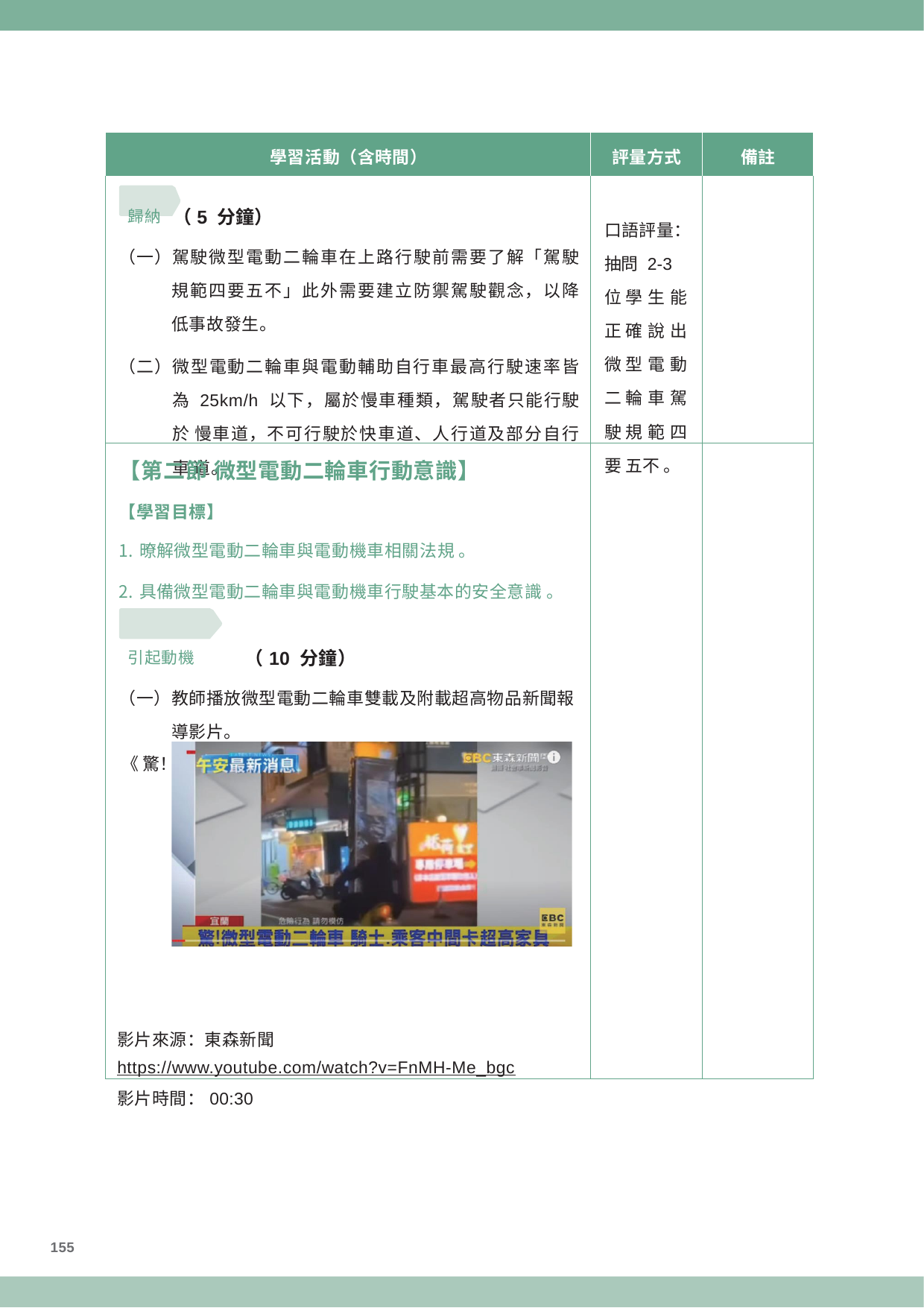

| 學習活動（含時間） | 評量方式 | 備註 |
| --- | --- | --- |
| 歸納 （5 分鐘） （一）駕駛微型電動二輪車在上路行駛前需要了解「駕駛 規範四要五不」此外需要建立防禦駕駛觀念，以降 低事故發生。 （二）微型電動二輪車與電動輔助自行車最高行駛速率皆 為 25km/h 以下，屬於慢車種類，駕駛者只能行駛於 慢車道，不可行駛於快車道、人行道及部分自行車 道。 | 口語評量： 抽問 2-3 位 學生能正 確說出微 型電動二 輪車駕駛 規範四要 五不 。 |  |
| 【第二節 微型電動二輪車行動意識】 【學習目標】 暸解微型電動二輪車與電動機車相關法規 。 具備微型電動二輪車與電動機車行駛基本的安全意識 。 引起動機 （10 分鐘） （一）教師播放微型電動二輪車雙載及附載超高物品新聞報 導影片。 《 驚！微型電動二輪車騎士、乘客中間卡超高家具 》 影片來源：東森新聞 https://www.youtube.com/watch?v=FnMH-Me\_bgc 影片時間：00:30 |  |  |

155